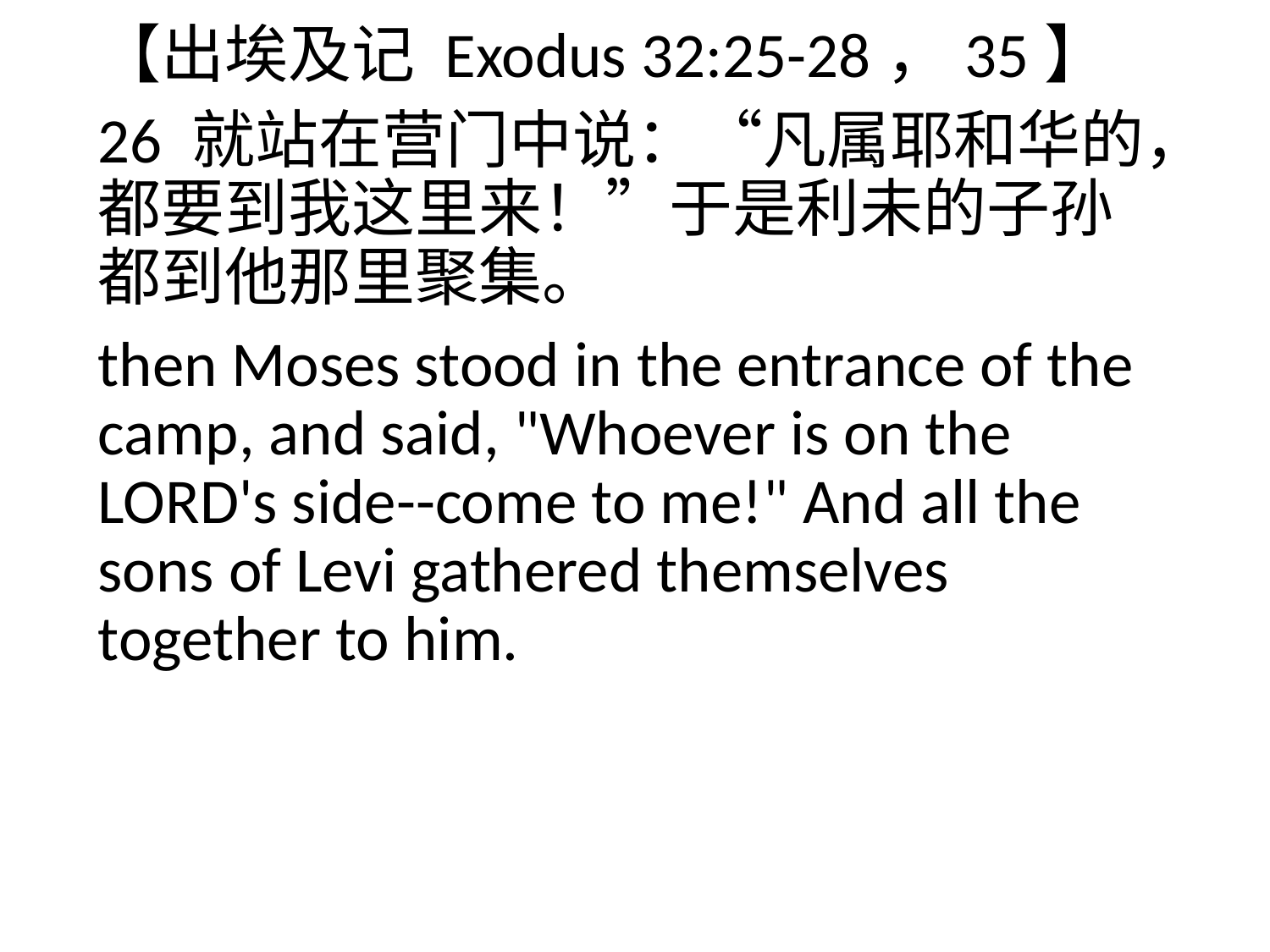

【出埃及记 Exodus 32:25-28，35】
26 就站在营门中说：“凡属耶和华的，都要到我这里来！”于是利未的子孙都到他那里聚集。
then Moses stood in the entrance of the camp, and said, "Whoever is on the LORD's side--come to me!" And all the sons of Levi gathered themselves together to him.